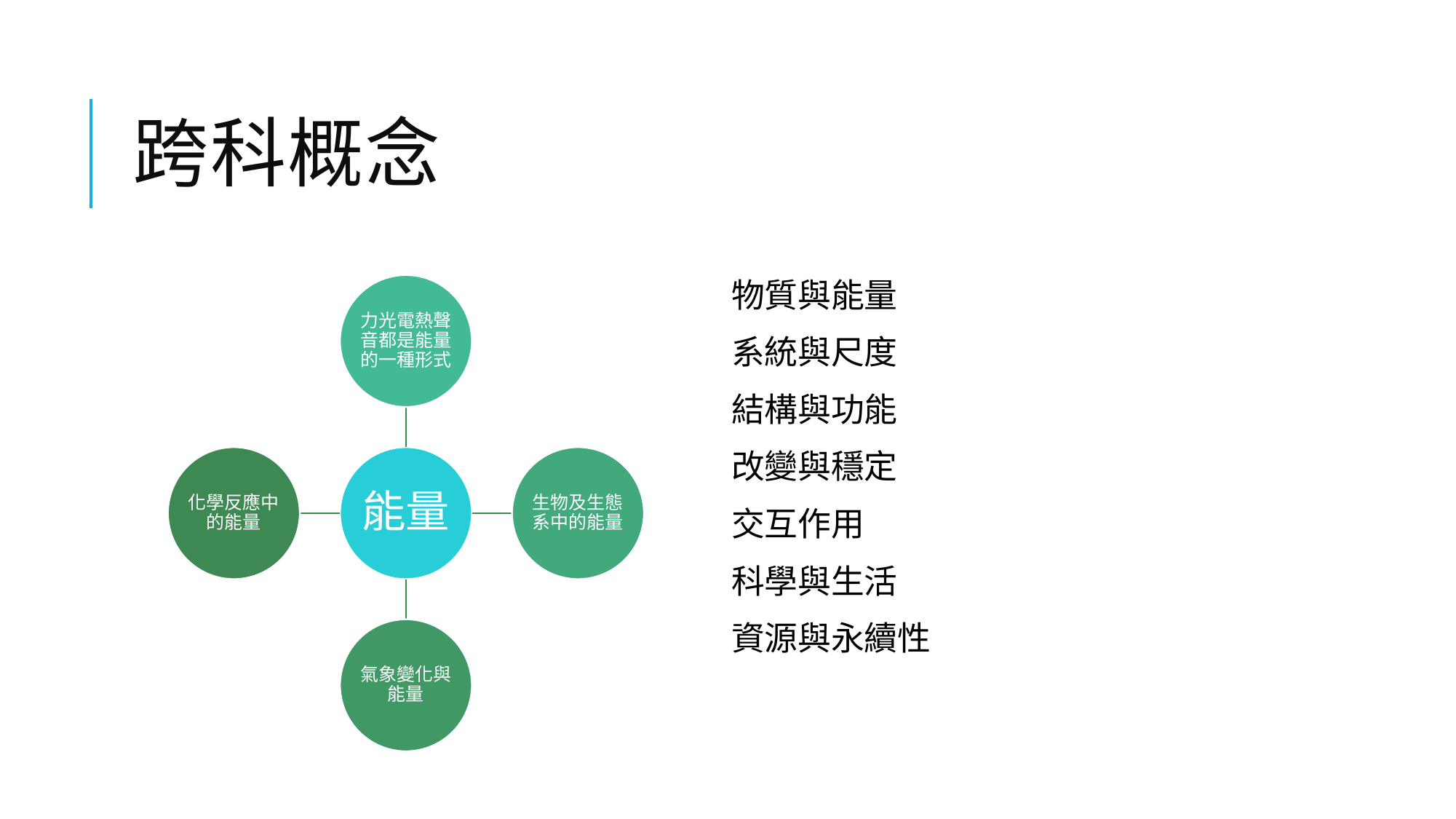

# 跨科概念
能量

力光電熱聲音都是能量的一種形式

生物及生態系中的能量

氣象變化與能量

化學反應中的能量
物質與能量
系統與尺度
結構與功能
改變與穩定
交互作用
科學與生活
資源與永續性